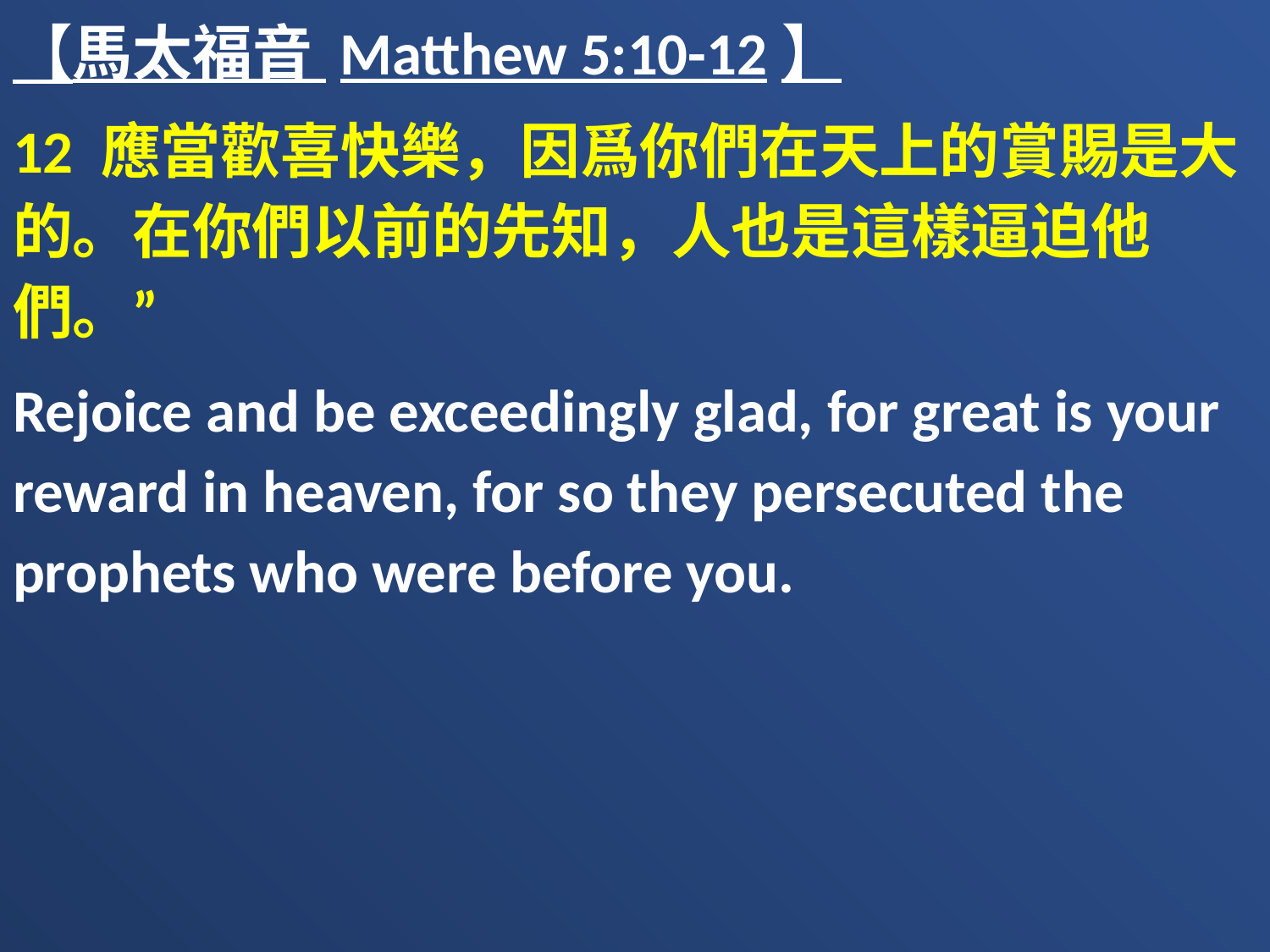

【馬太福音 Matthew 5:10-12】
12 應當歡喜快樂，因爲你們在天上的賞賜是大的。在你們以前的先知，人也是這樣逼迫他們。”
Rejoice and be exceedingly glad, for great is your reward in heaven, for so they persecuted the prophets who were before you.